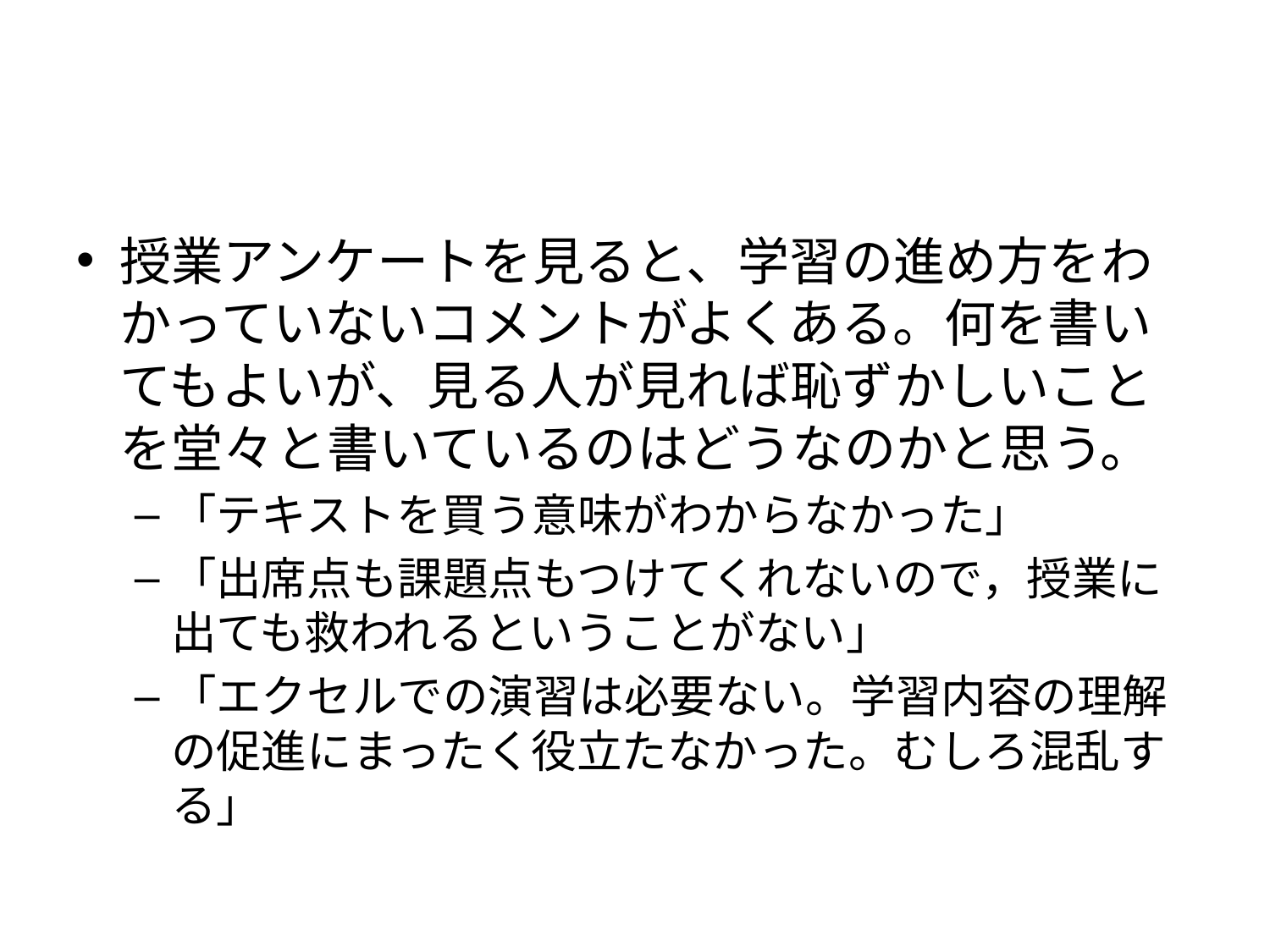

#
授業アンケートを見ると、学習の進め方をわかっていないコメントがよくある。何を書いてもよいが、見る人が見れば恥ずかしいことを堂々と書いているのはどうなのかと思う。
「テキストを買う意味がわからなかった」
「出席点も課題点もつけてくれないので，授業に出ても救われるということがない」
「エクセルでの演習は必要ない。学習内容の理解の促進にまったく役立たなかった。むしろ混乱する」